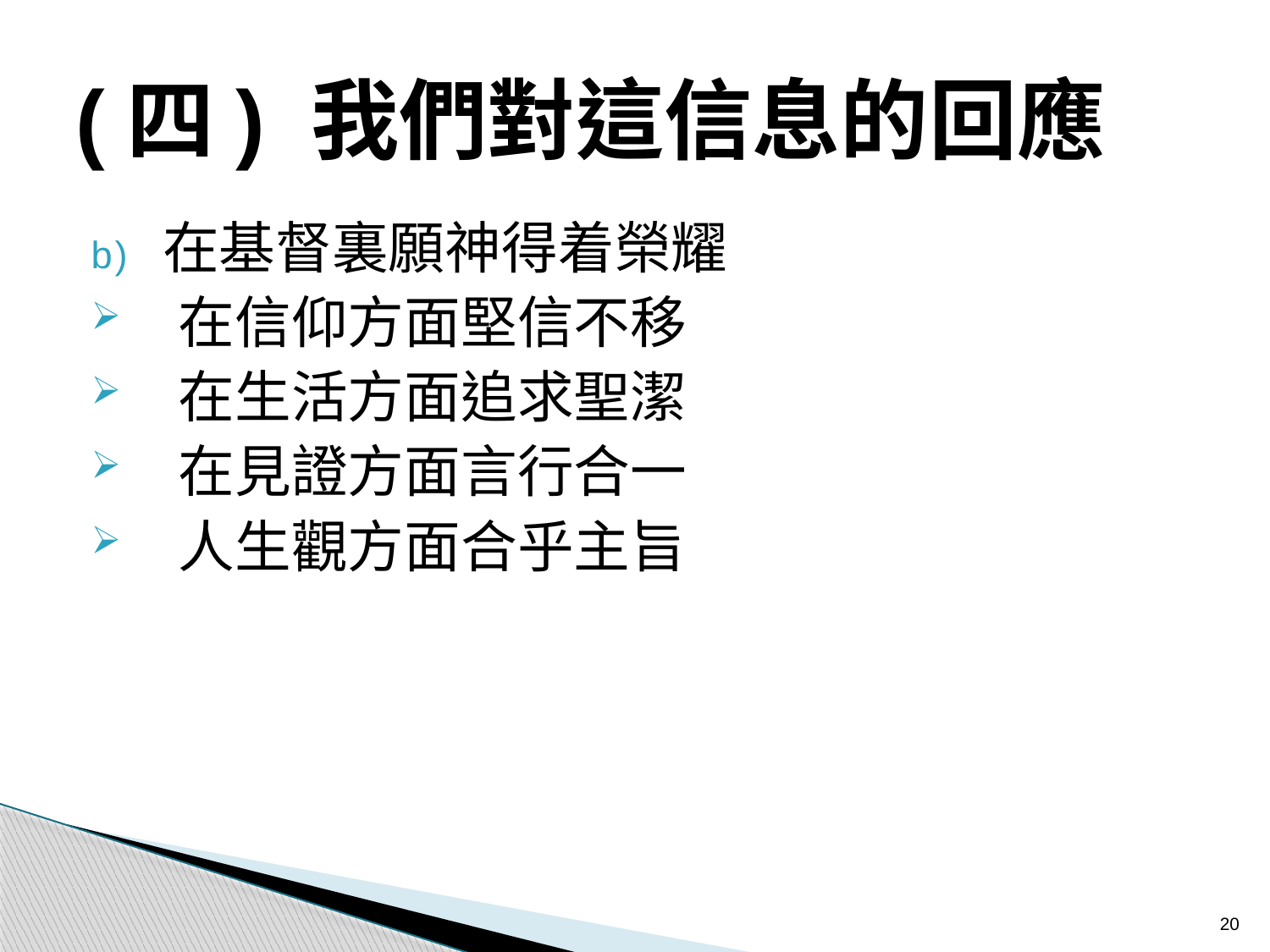

# (四) 我們對這信息的回應
在基督裏願神得着榮耀
   在信仰方面堅信不移
   在生活方面追求聖潔
   在見證方面言行合一
   人生觀方面合乎主旨

20